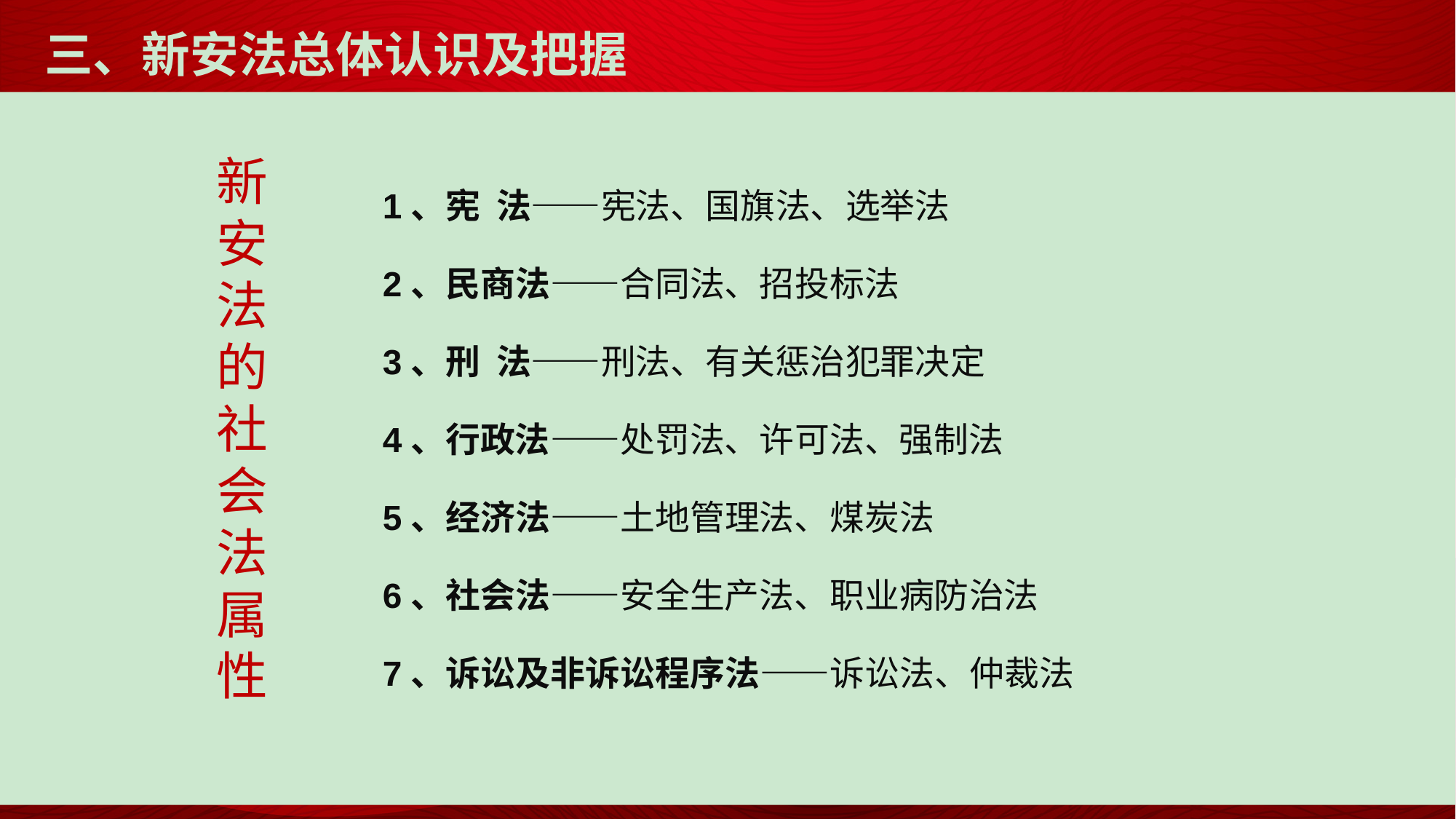

# 三、新安法总体认识及把握
新安法的社会法属性
1、宪  法——宪法、国旗法、选举法
2、民商法——合同法、招投标法
3、刑  法——刑法、有关惩治犯罪决定
4、行政法——处罚法、许可法、强制法
5、经济法——土地管理法、煤炭法
6、社会法——安全生产法、职业病防治法
7、诉讼及非诉讼程序法——诉讼法、仲裁法